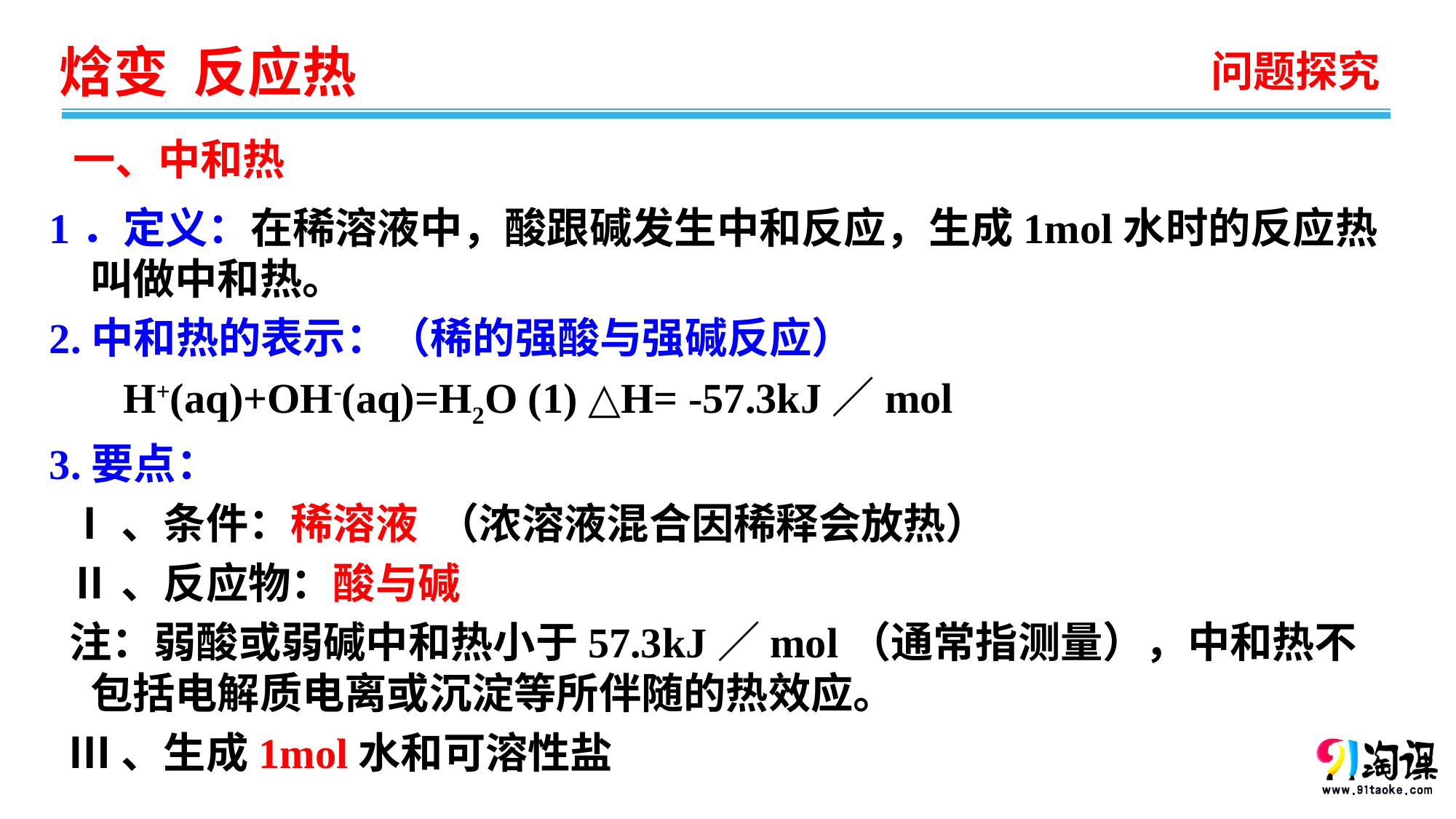

问题探究
一、中和热
1．定义：在稀溶液中，酸跟碱发生中和反应，生成1mol水时的反应热叫做中和热。
2.中和热的表示：（稀的强酸与强碱反应）
       H+(aq)+OH-(aq)=H2O (1) △H= -57.3kJ／mol
3.要点：
  Ⅰ、条件：稀溶液  （浓溶液混合因稀释会放热）
  Ⅱ、反应物：酸与碱
 注：弱酸或弱碱中和热小于57.3kJ／mol（通常指测量），中和热不包括电解质电离或沉淀等所伴随的热效应。
  Ⅲ、生成1mol水和可溶性盐